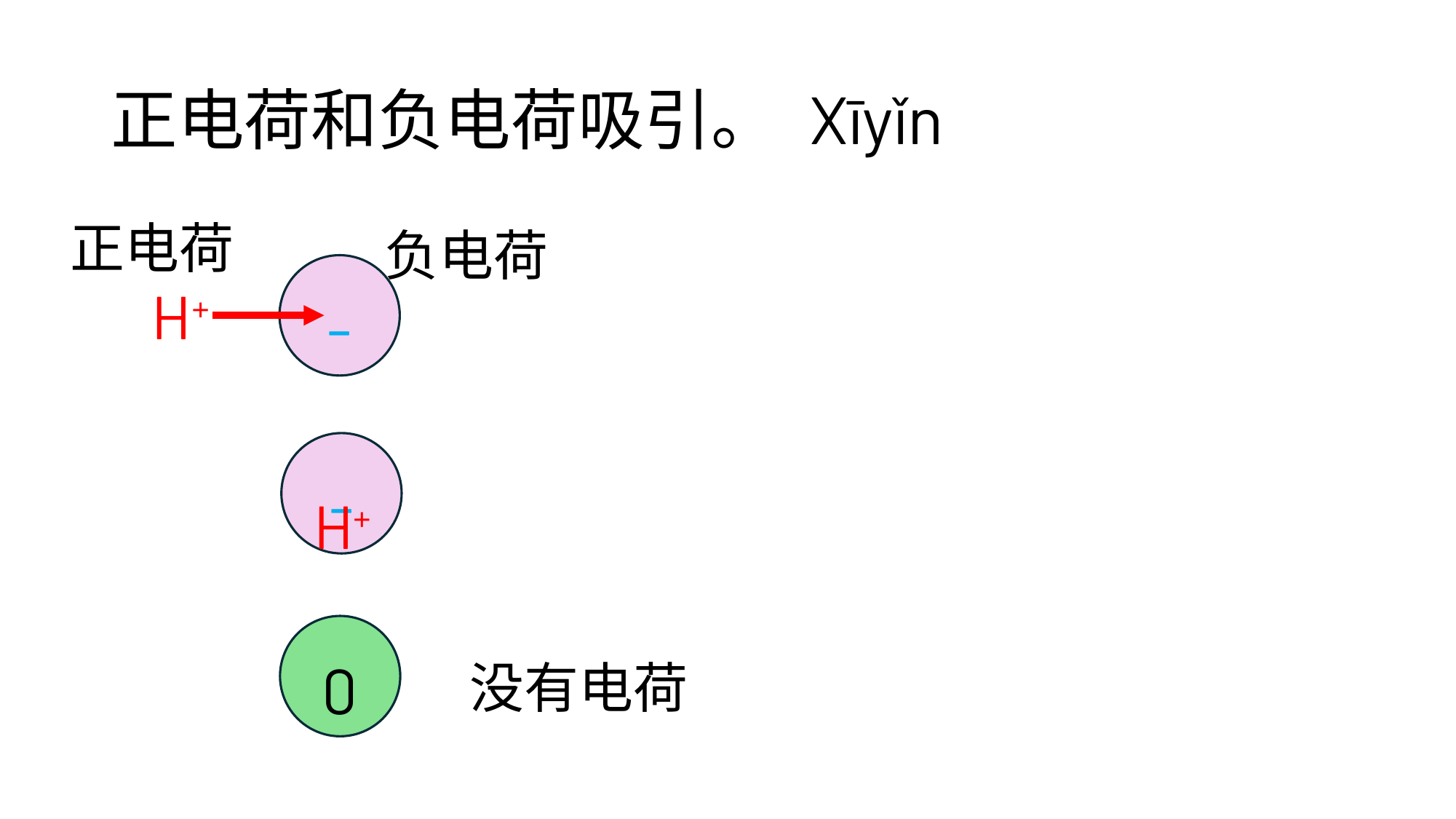

# 正电荷和负电荷吸引。 Xīyǐn
正电荷
负电荷
-
H+
-
H+
0
没有电荷